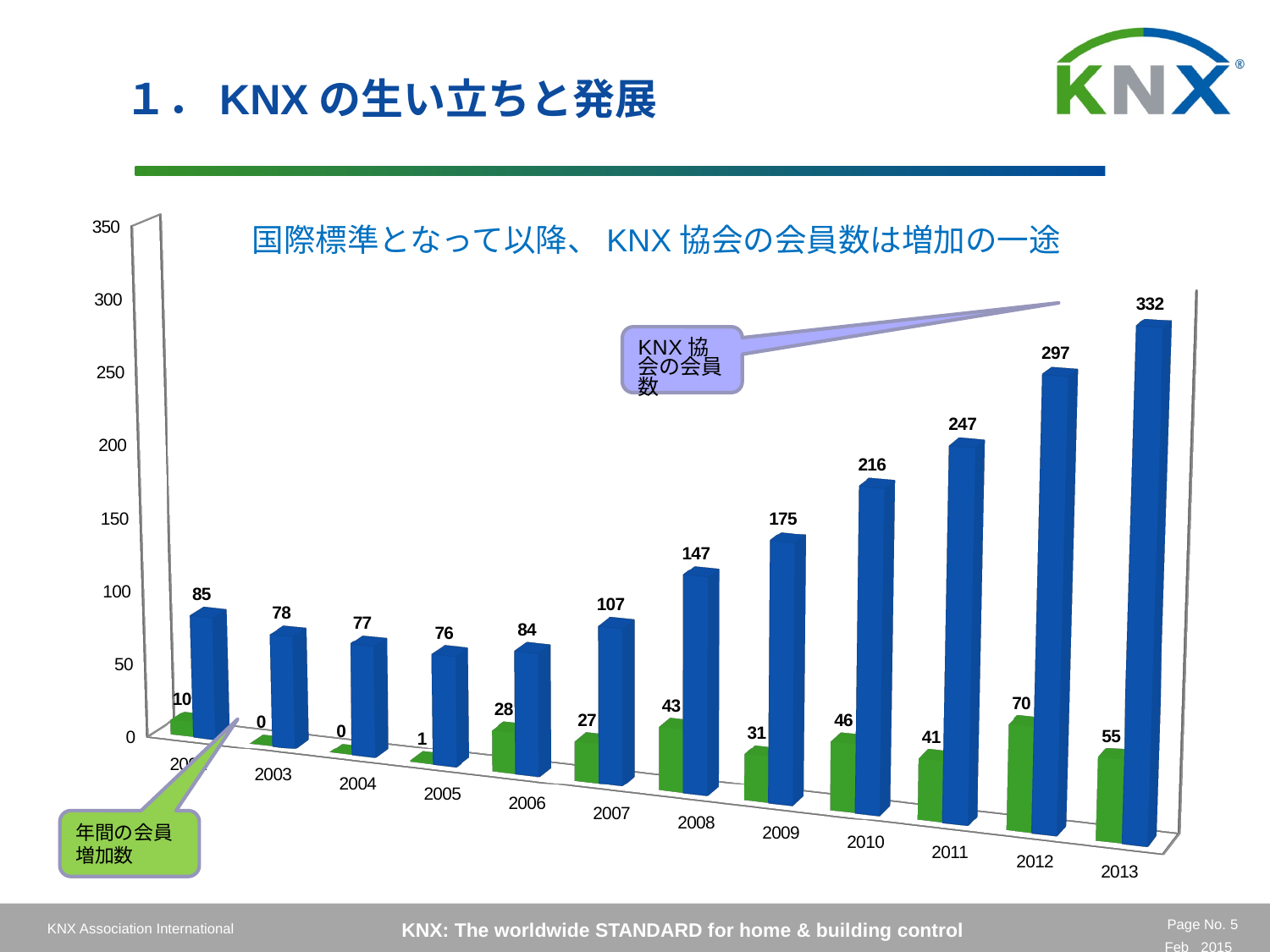

１．KNXの生い立ちと発展

[unsupported chart]

国際標準となって以降、KNX協会の会員数は増加の一途
年間の会員増加数